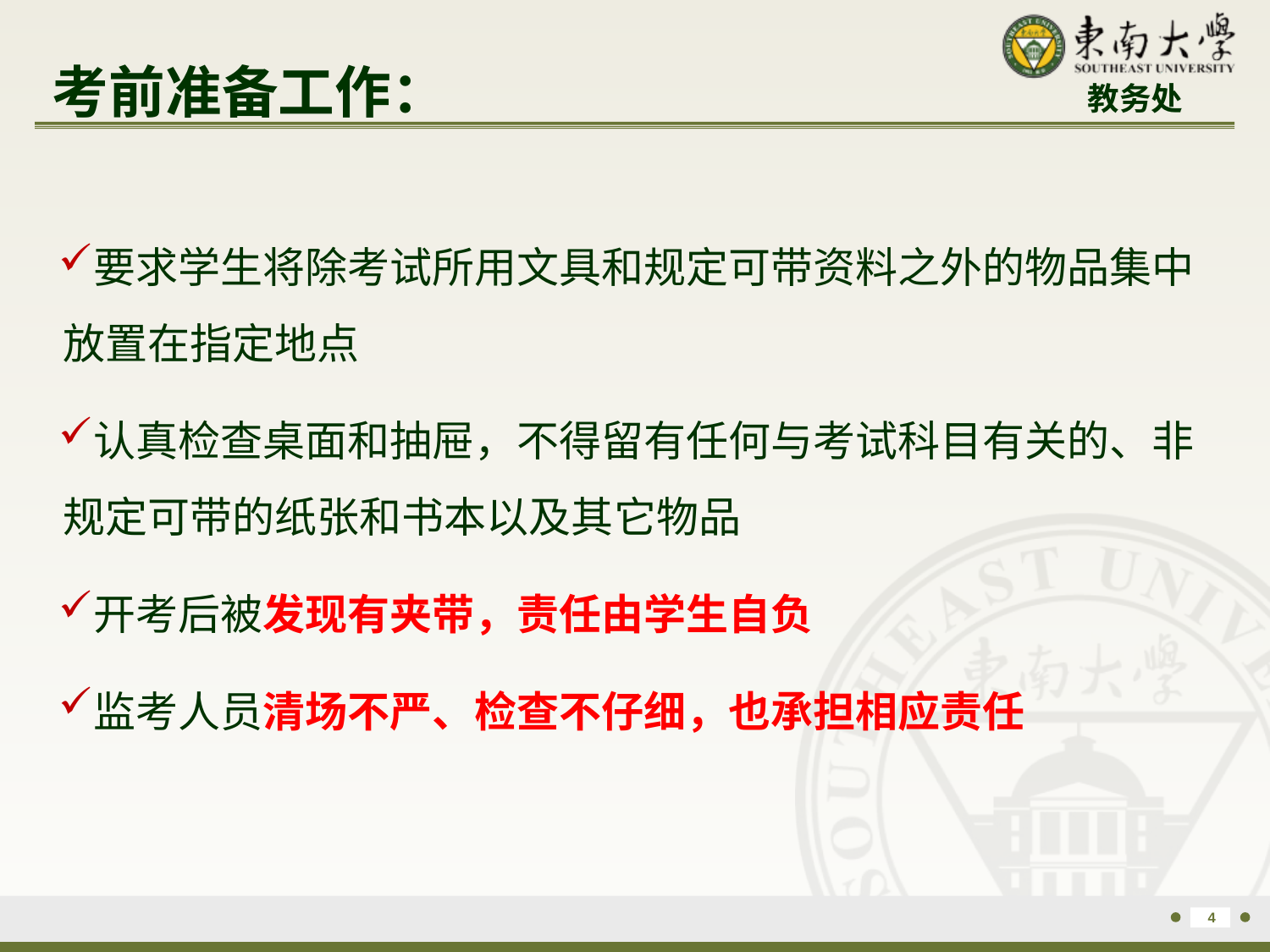

考前准备工作：
要求学生将除考试所用文具和规定可带资料之外的物品集中放置在指定地点
认真检查桌面和抽屉，不得留有任何与考试科目有关的、非规定可带的纸张和书本以及其它物品
开考后被发现有夹带，责任由学生自负
监考人员清场不严、检查不仔细，也承担相应责任
4